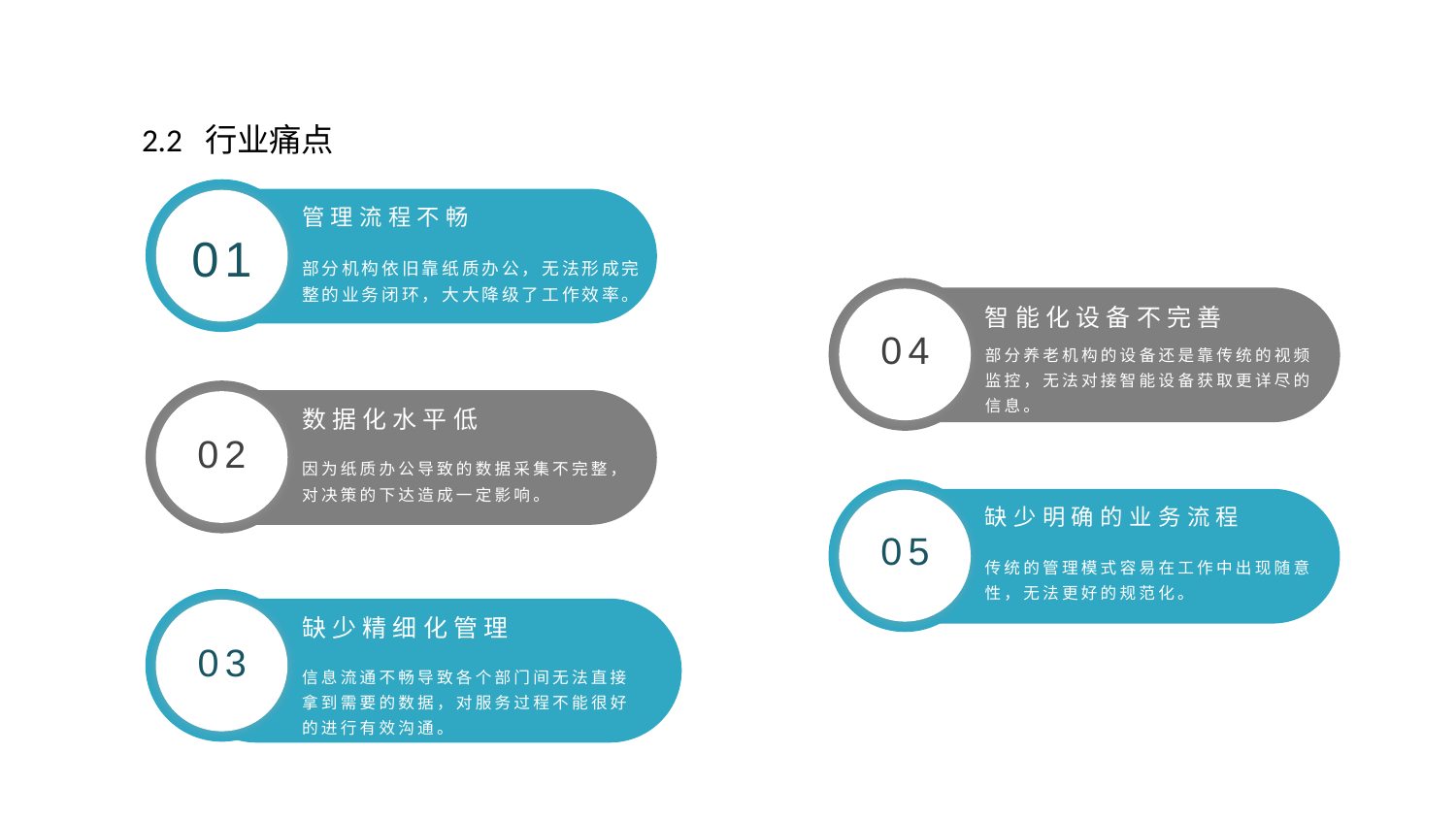

2.2  行业痛点

管理流程不畅
01
部分机构依旧靠纸质办公，无法形成完整的业务闭环，大大降级了工作效率。

智能化设备不完善
04
部分养老机构的设备还是靠传统的视频监控，无法对接智能设备获取更详尽的信息。

数据化水平低
02
因为纸质办公导致的数据采集不完整，对决策的下达造成一定影响。

缺少明确的业务流程
05
传统的管理模式容易在工作中出现随意性，无法更好的规范化。

缺少精细化管理
03
信息流通不畅导致各个部门间无法直接拿到需要的数据，对服务过程不能很好的进行有效沟通。